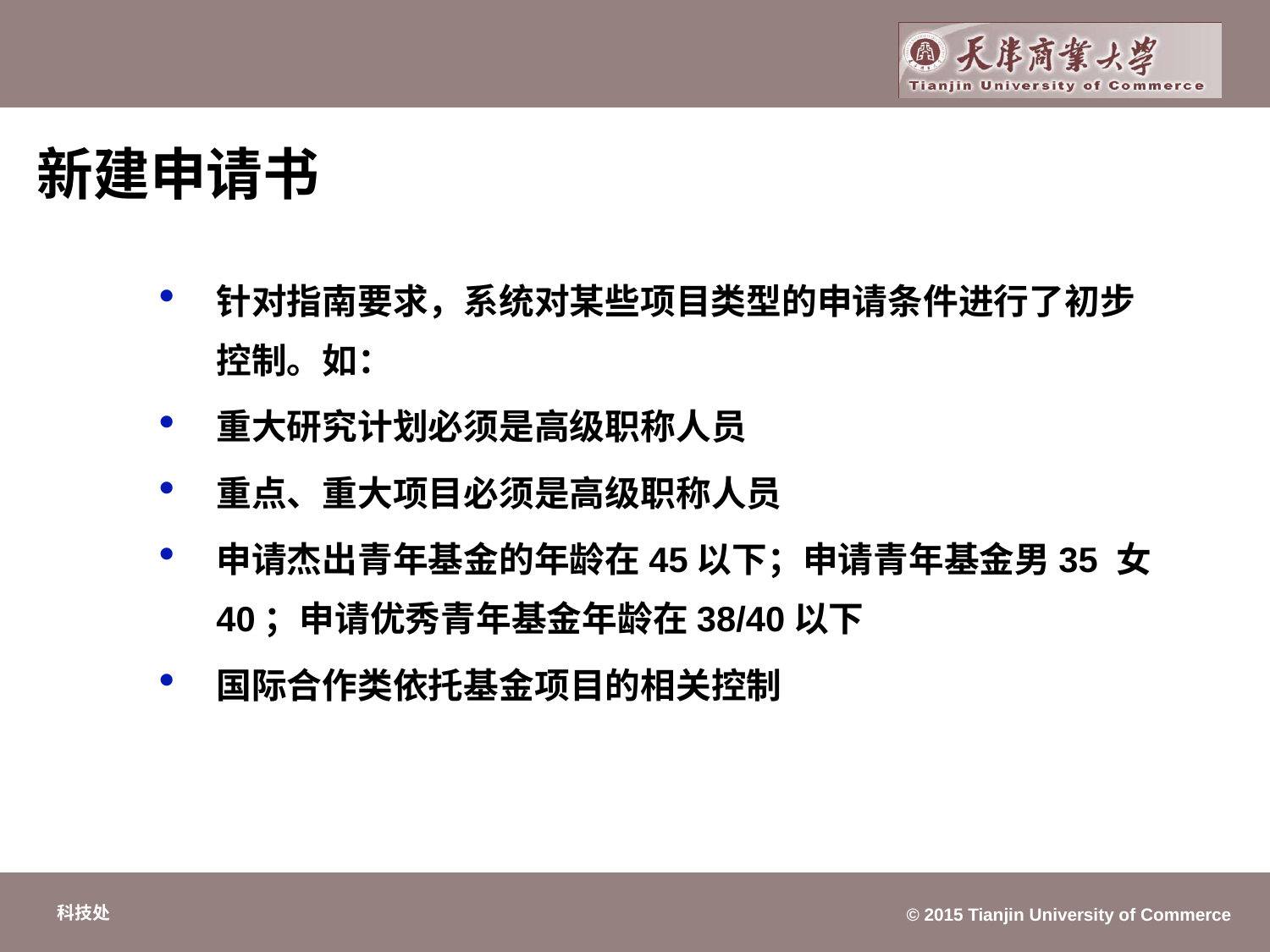

新建申请书
针对指南要求，系统对某些项目类型的申请条件进行了初步控制。如：
重大研究计划必须是高级职称人员
重点、重大项目必须是高级职称人员
申请杰出青年基金的年龄在45以下；申请青年基金男35 女40；申请优秀青年基金年龄在38/40以下
国际合作类依托基金项目的相关控制